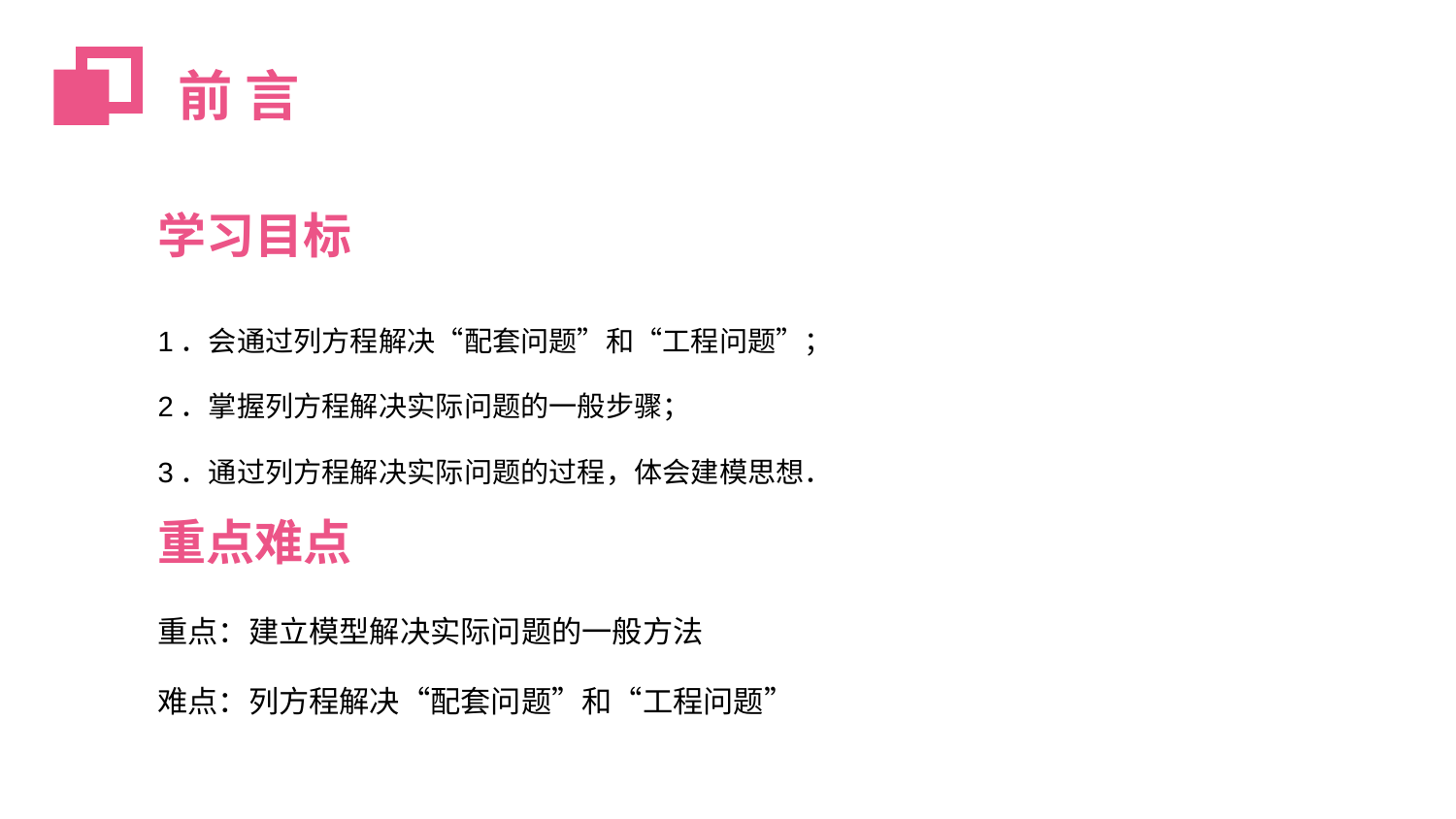

前 言
学习目标
1．会通过列方程解决“配套问题”和“工程问题”；
2．掌握列方程解决实际问题的一般步骤；
3．通过列方程解决实际问题的过程，体会建模思想．
重点难点
重点：建立模型解决实际问题的一般方法
难点：列方程解决“配套问题”和“工程问题”